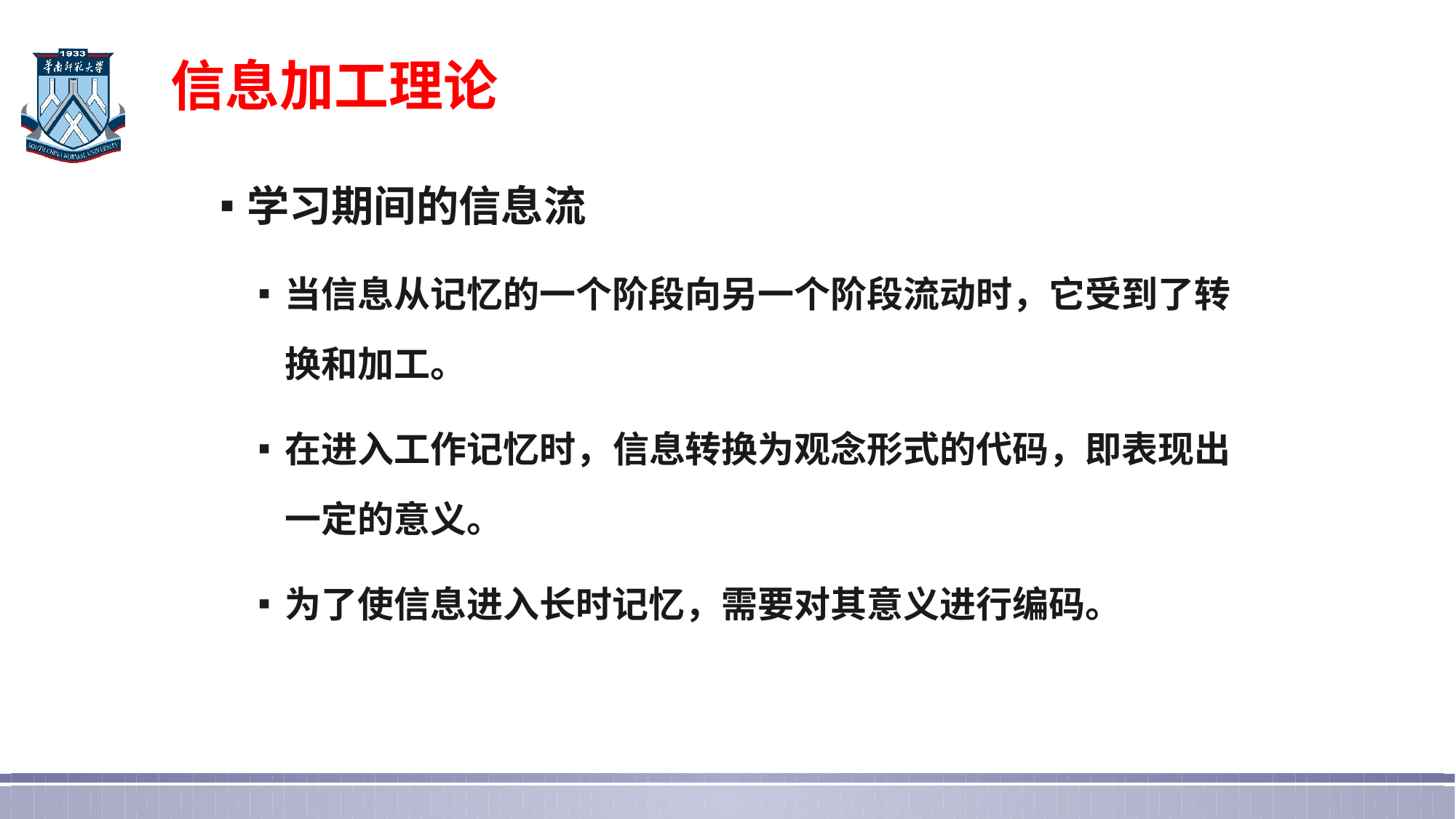

# 信息加工理论
学习期间的信息流
当信息从记忆的一个阶段向另一个阶段流动时，它受到了转换和加工。
在进入工作记忆时，信息转换为观念形式的代码，即表现出一定的意义。
为了使信息进入长时记忆，需要对其意义进行编码。